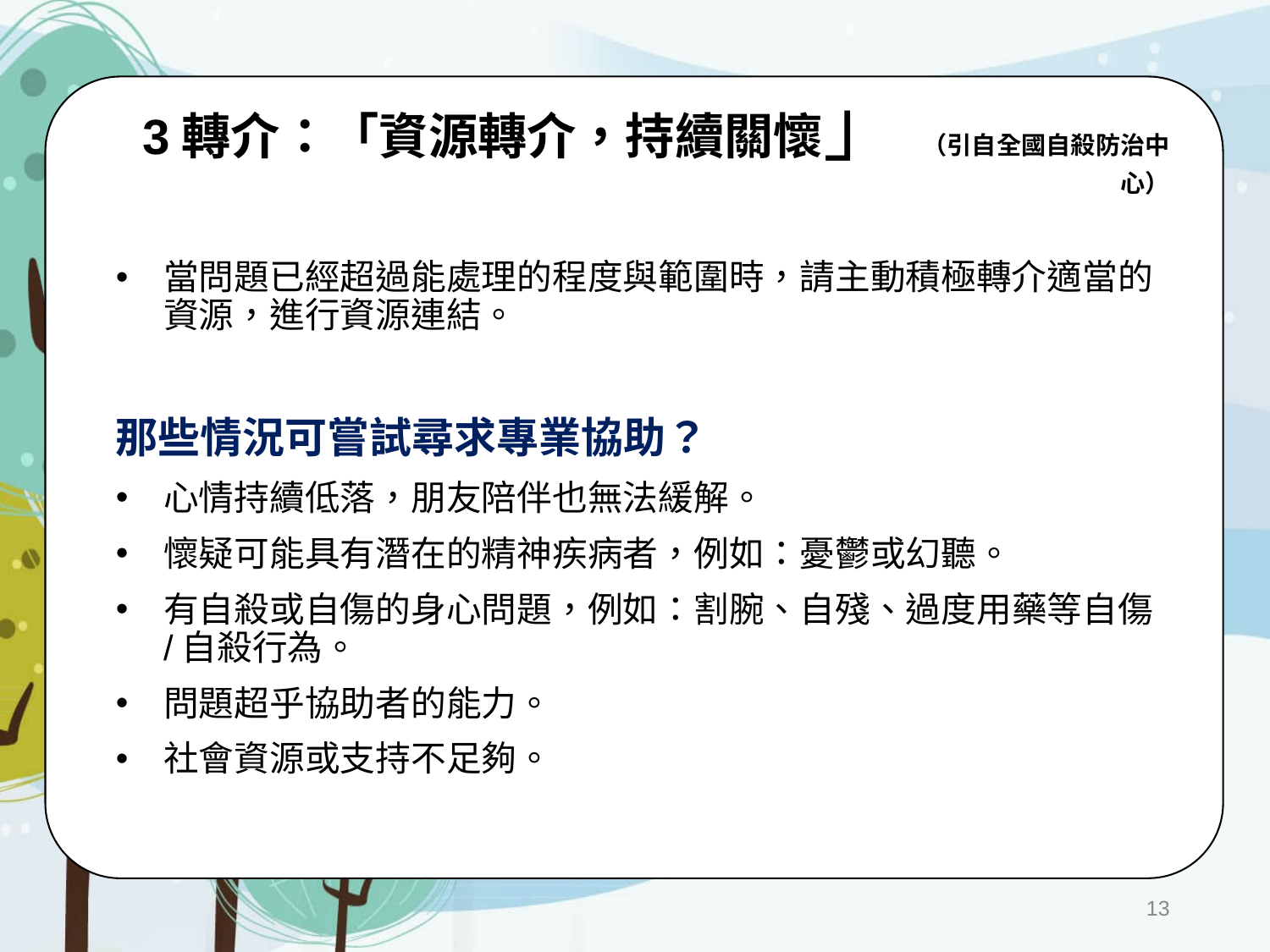

# 3轉介：「資源轉介，持續關懷」 （引自全國自殺防治中心）
當問題已經超過能處理的程度與範圍時，請主動積極轉介適當的資源，進行資源連結。

那些情況可嘗試尋求專業協助？
心情持續低落，朋友陪伴也無法緩解。
懷疑可能具有潛在的精神疾病者，例如：憂鬱或幻聽。
有自殺或自傷的身心問題，例如：割腕、自殘、過度用藥等自傷/自殺行為。
問題超乎協助者的能力。
社會資源或支持不足夠。
13